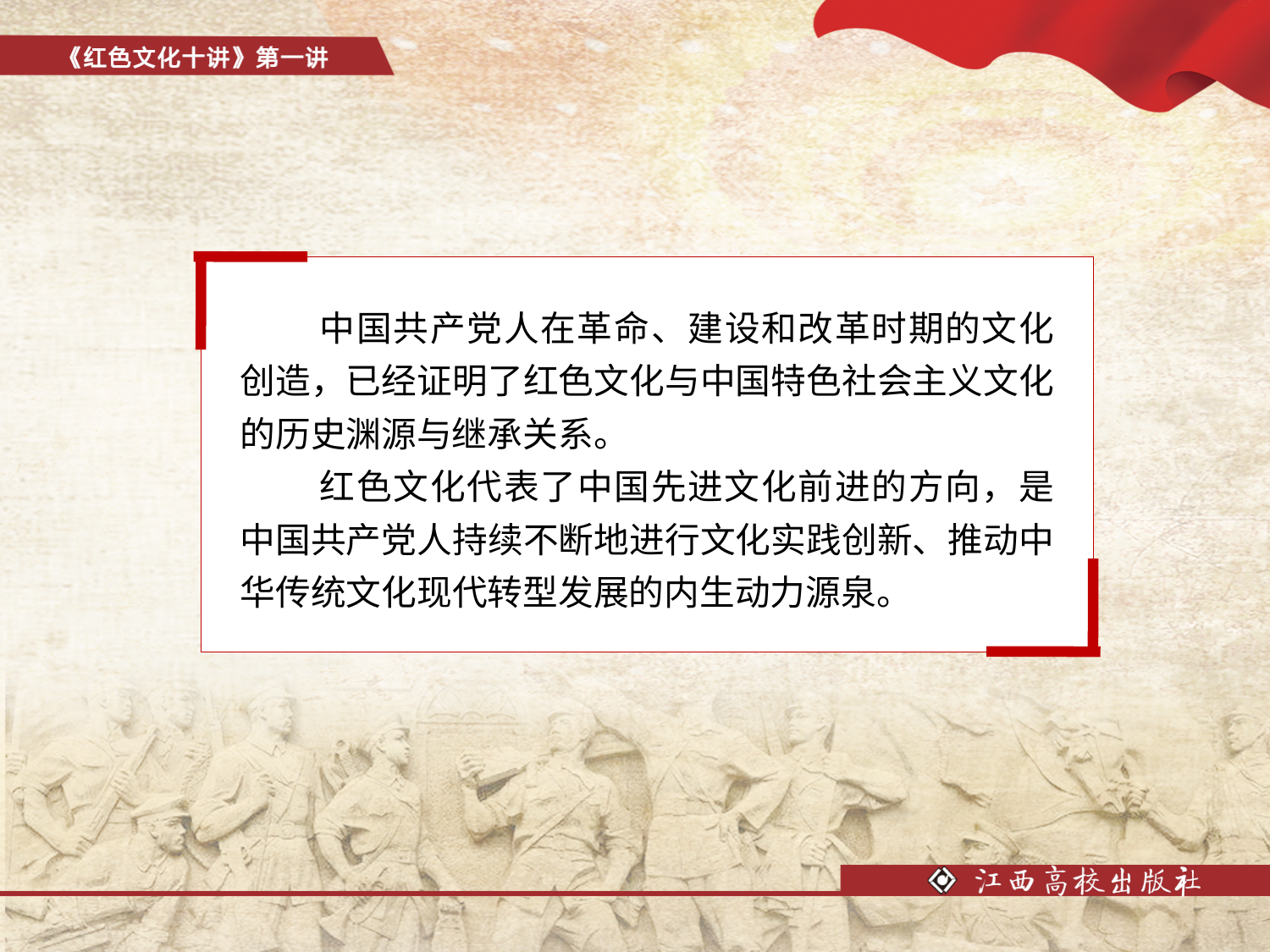

中国共产党人在革命、建设和改革时期的文化创造，已经证明了红色文化与中国特色社会主义文化的历史渊源与继承关系。
红色文化代表了中国先进文化前进的方向，是中国共产党人持续不断地进行文化实践创新、推动中华传统文化现代转型发展的内生动力源泉。